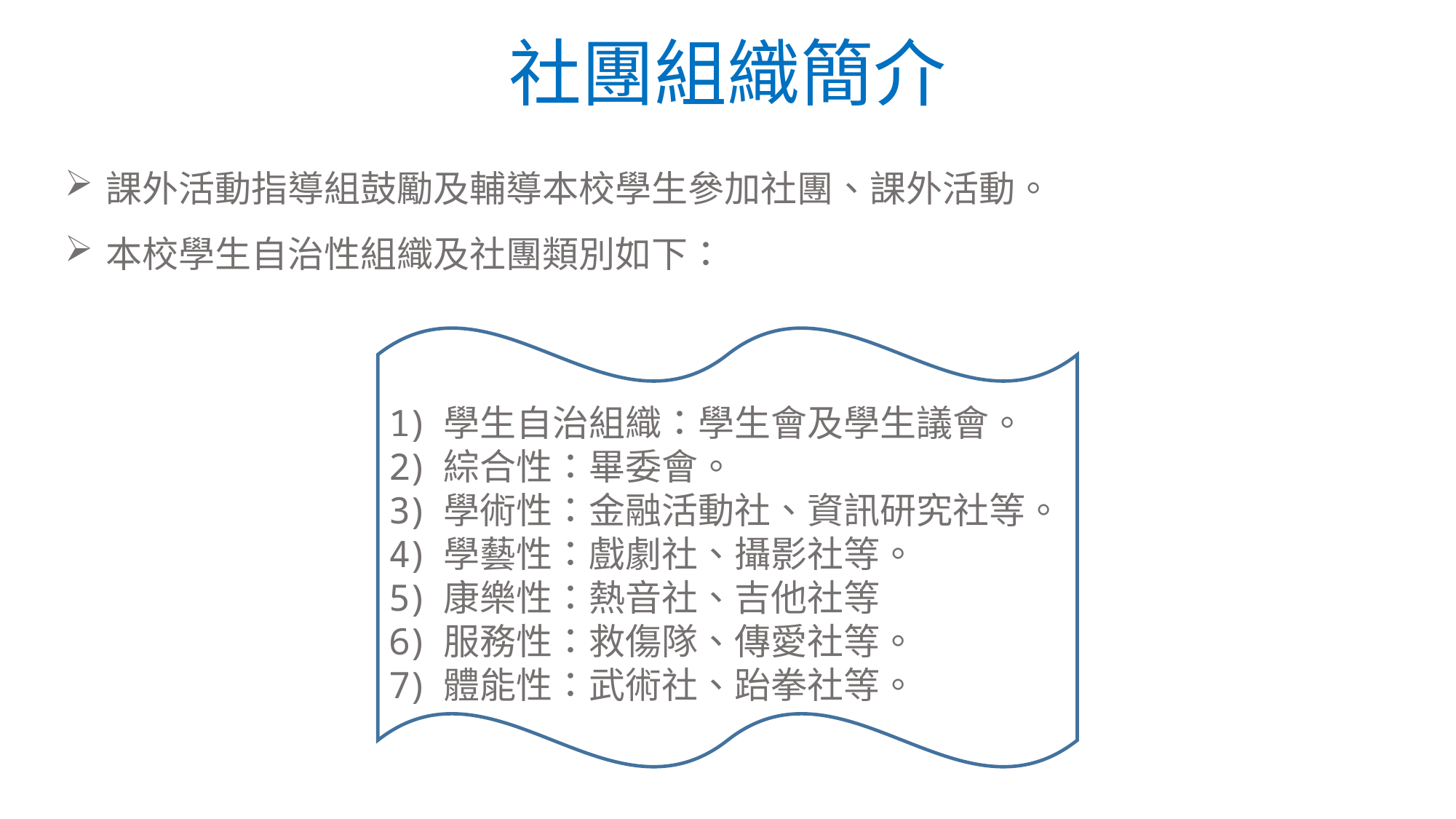

社團組織簡介
課外活動指導組鼓勵及輔導本校學生參加社團、課外活動。
本校學生自治性組織及社團類別如下：

學生自治組織：學生會及學生議會。
綜合性：畢委會。
學術性：金融活動社、資訊研究社等。
學藝性：戲劇社、攝影社等。
康樂性：熱音社、吉他社等
服務性：救傷隊、傳愛社等。
體能性：武術社、跆拳社等。